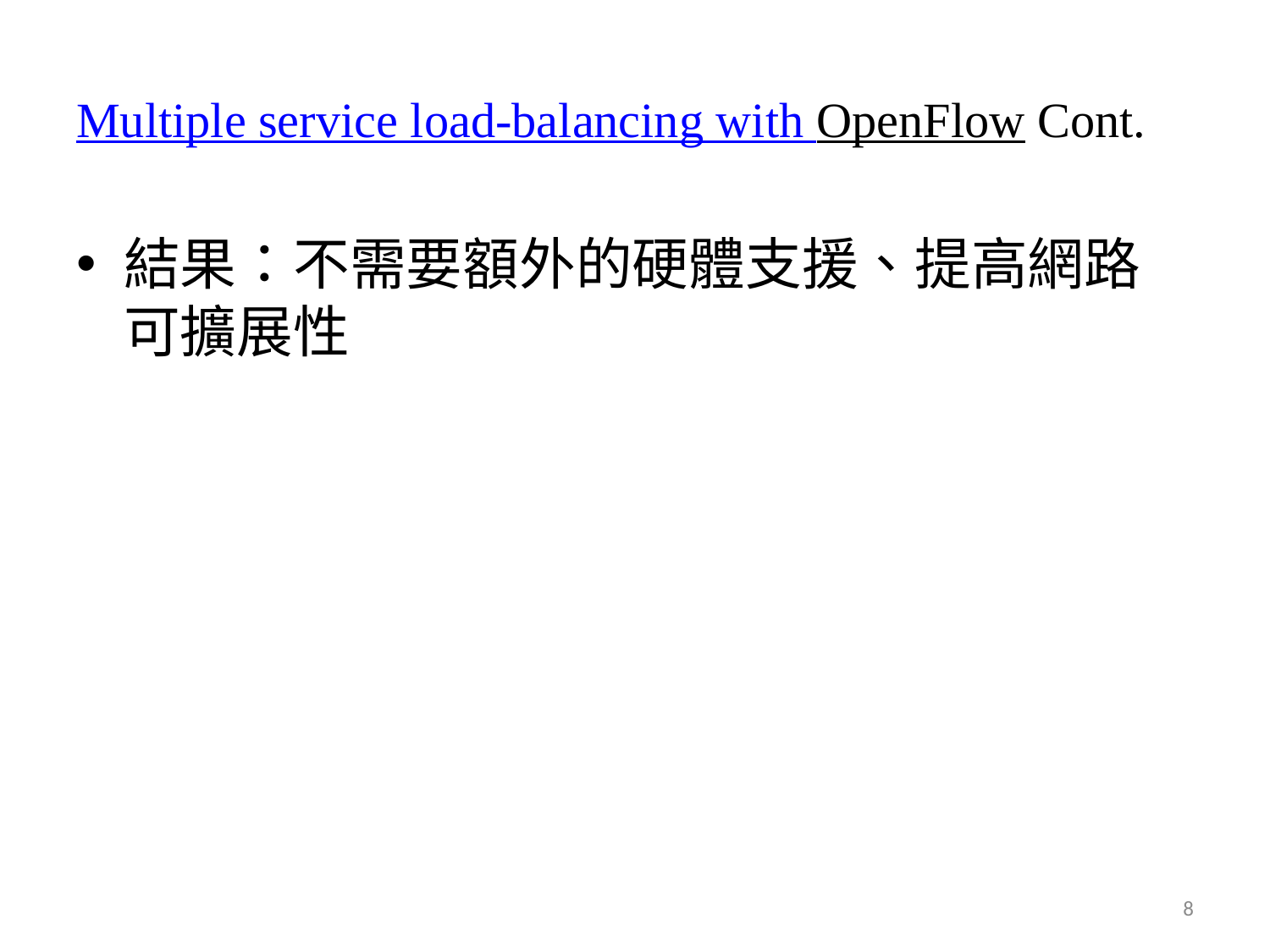

# Multiple service load-balancing with OpenFlow Cont.
結果：不需要額外的硬體支援、提高網路可擴展性

8